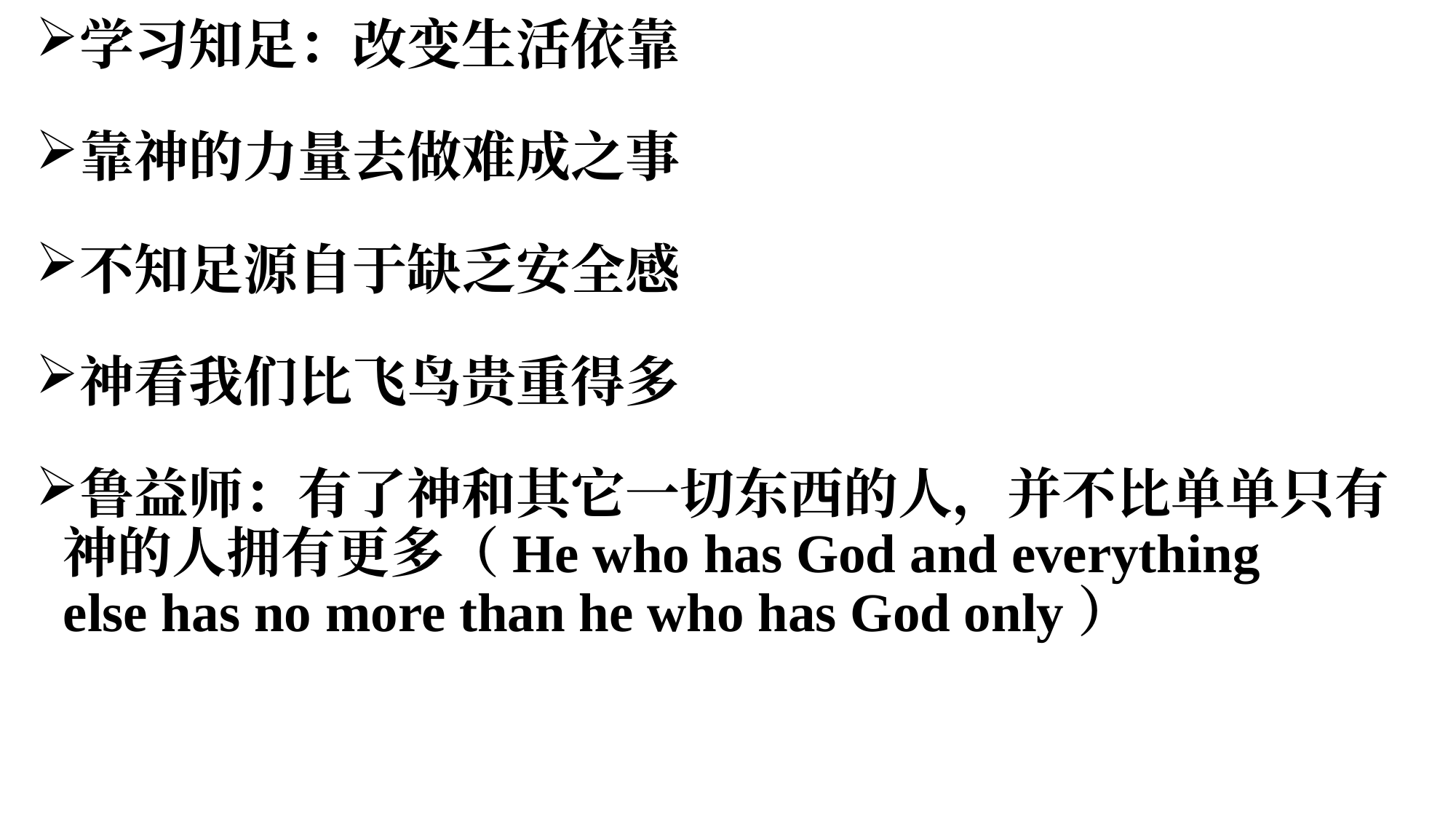

学习知足：改变生活依靠

靠神的力量去做难成之事

不知足源自于缺乏安全感

神看我们比飞鸟贵重得多

鲁益师：有了神和其它一切东西的人，并不比单单只有神的人拥有更多（He who has God and everything else has no more than he who has God only）